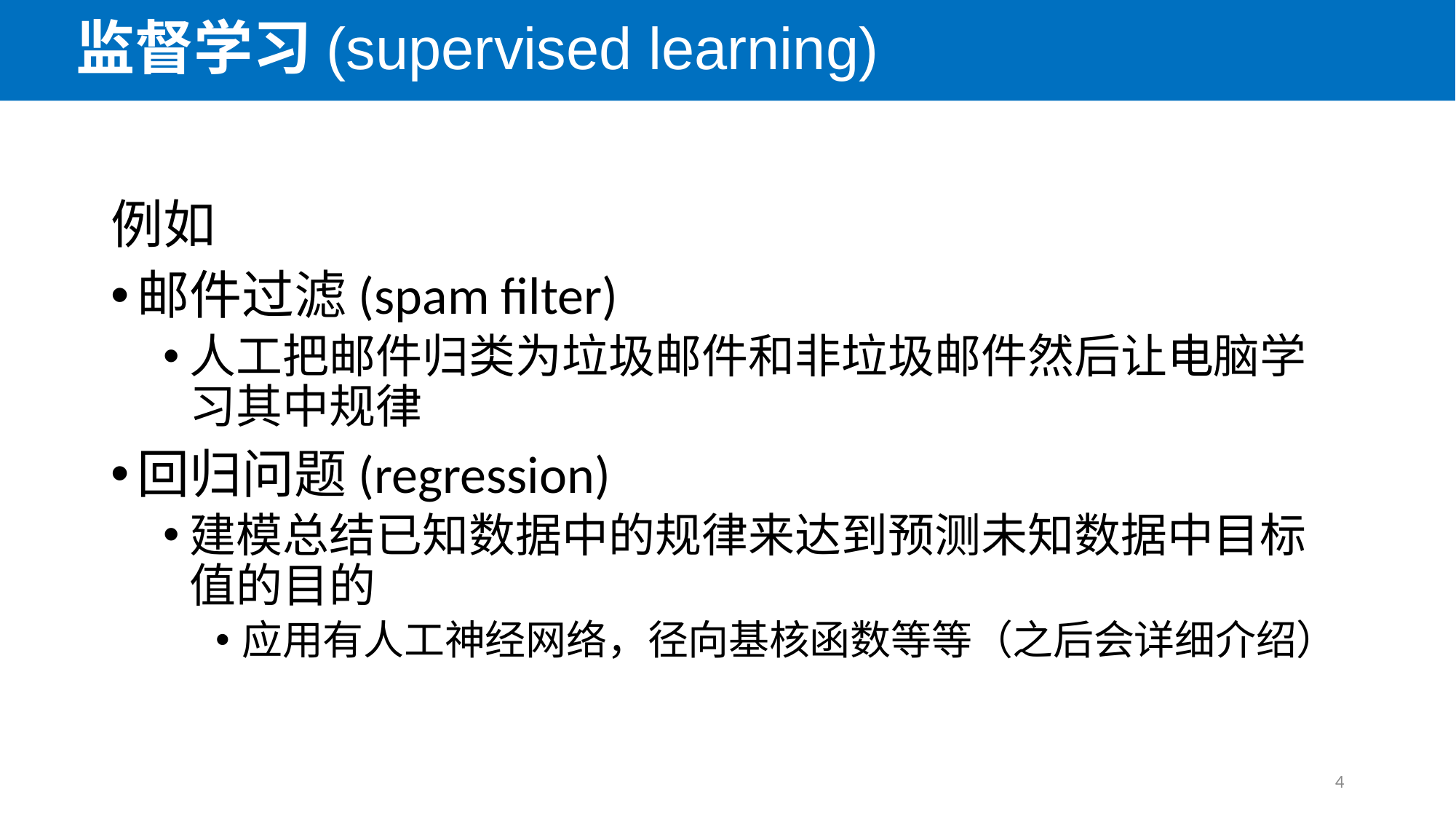

监督学习(supervised learning)
例如
邮件过滤(spam filter)
人工把邮件归类为垃圾邮件和非垃圾邮件然后让电脑学习其中规律
回归问题(regression)
建模总结已知数据中的规律来达到预测未知数据中目标值的目的
应用有人工神经网络，径向基核函数等等（之后会详细介绍）

4